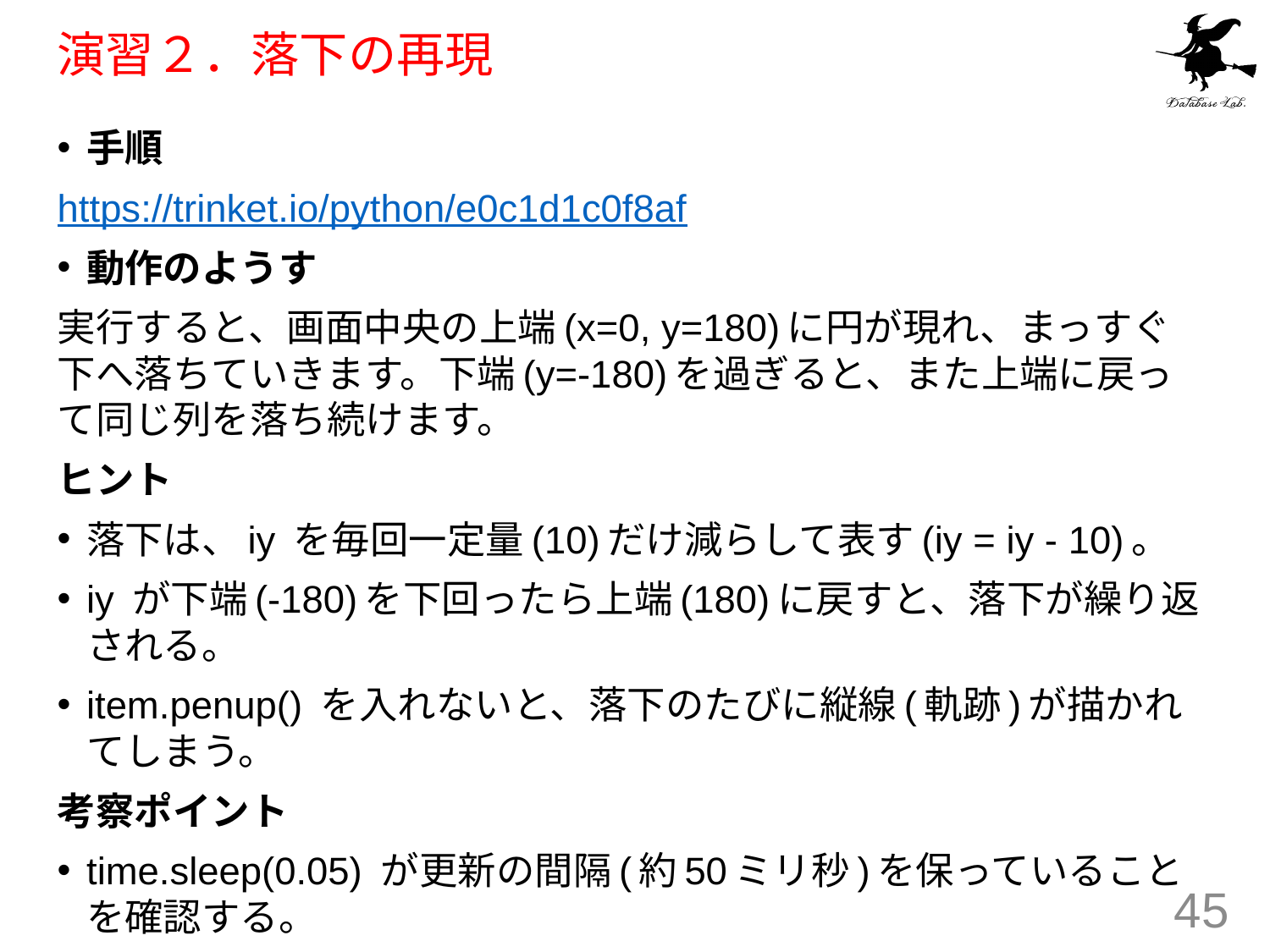

# 演習２．落下の再現
手順
https://trinket.io/python/e0c1d1c0f8af
動作のようす
実行すると、画面中央の上端(x=0, y=180)に円が現れ、まっすぐ下へ落ちていきます。下端(y=-180)を過ぎると、また上端に戻って同じ列を落ち続けます。
ヒント
落下は、iy を毎回一定量(10)だけ減らして表す(iy = iy - 10)。
iy が下端(-180)を下回ったら上端(180)に戻すと、落下が繰り返される。
item.penup() を入れないと、落下のたびに縦線(軌跡)が描かれてしまう。
考察ポイント
time.sleep(0.05) が更新の間隔(約50ミリ秒)を保っていることを確認する。

45